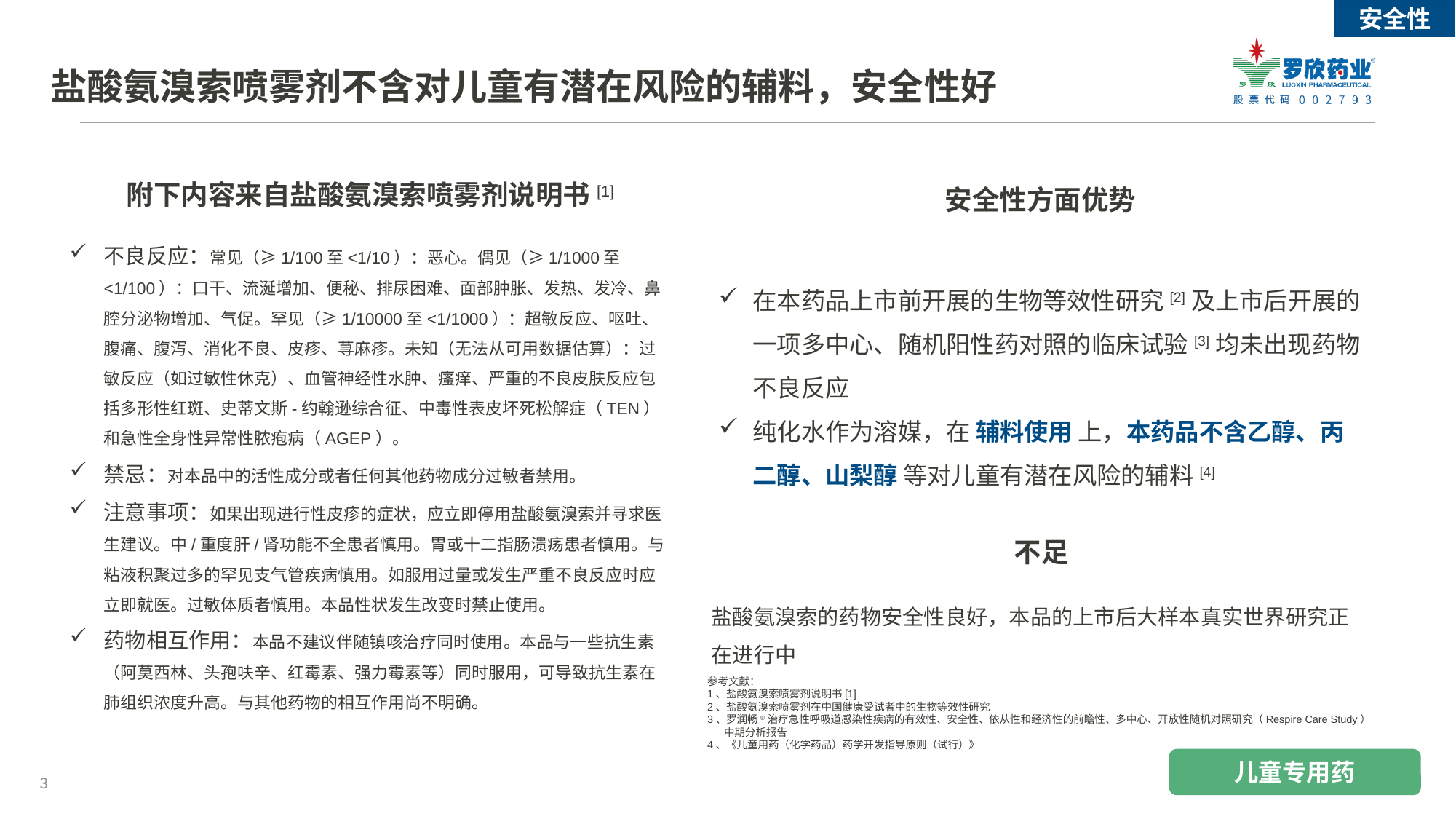

安全性
盐酸氨溴索喷雾剂不含对儿童有潜在风险的辅料，安全性好
附下内容来自盐酸氨溴索喷雾剂说明书[1]
安全性方面优势
不良反应：常见（≥1/100至<1/10）：恶心。偶见（≥1/1000至<1/100）：口干、流涎增加、便秘、排尿困难、面部肿胀、发热、发冷、鼻腔分泌物增加、气促。罕见（≥1/10000至<1/1000）：超敏反应、呕吐、腹痛、腹泻、消化不良、皮疹、荨麻疹。未知（无法从可用数据估算）：过敏反应（如过敏性休克）、血管神经性水肿、瘙痒、严重的不良皮肤反应包括多形性红斑、史蒂文斯-约翰逊综合征、中毒性表皮坏死松解症（TEN）和急性全身性异常性脓疱病（AGEP）。
禁忌：对本品中的活性成分或者任何其他药物成分过敏者禁用。
注意事项：如果出现进行性皮疹的症状，应立即停用盐酸氨溴索并寻求医生建议。中/重度肝/肾功能不全患者慎用。胃或十二指肠溃疡患者慎用。与粘液积聚过多的罕见支气管疾病慎用。如服用过量或发生严重不良反应时应立即就医。过敏体质者慎用。本品性状发生改变时禁止使用。
药物相互作用：本品不建议伴随镇咳治疗同时使用。本品与一些抗生素（阿莫西林、头孢呋辛、红霉素、强力霉素等）同时服用，可导致抗生素在肺组织浓度升高。与其他药物的相互作用尚不明确。

在本药品上市前开展的生物等效性研究[2]及上市后开展的一项多中心、随机阳性药对照的临床试验[3]均未出现药物不良反应
纯化水作为溶媒，在 辅料使用 上，本药品不含乙醇、丙二醇、山梨醇 等对儿童有潜在风险的辅料[4]
不足
盐酸氨溴索的药物安全性良好，本品的上市后大样本真实世界研究正在进行中
参考文献：
1、盐酸氨溴索喷雾剂说明书[1]
2、盐酸氨溴索喷雾剂在中国健康受试者中的生物等效性研究
3、罗润畅®治疗急性呼吸道感染性疾病的有效性、安全性、依从性和经济性的前瞻性、多中心、开放性随机对照研究（Respire Care Study）
      中期分析报告
4、《儿童用药（化学药品）药学开发指导原则（试行）》
儿童专用药
3